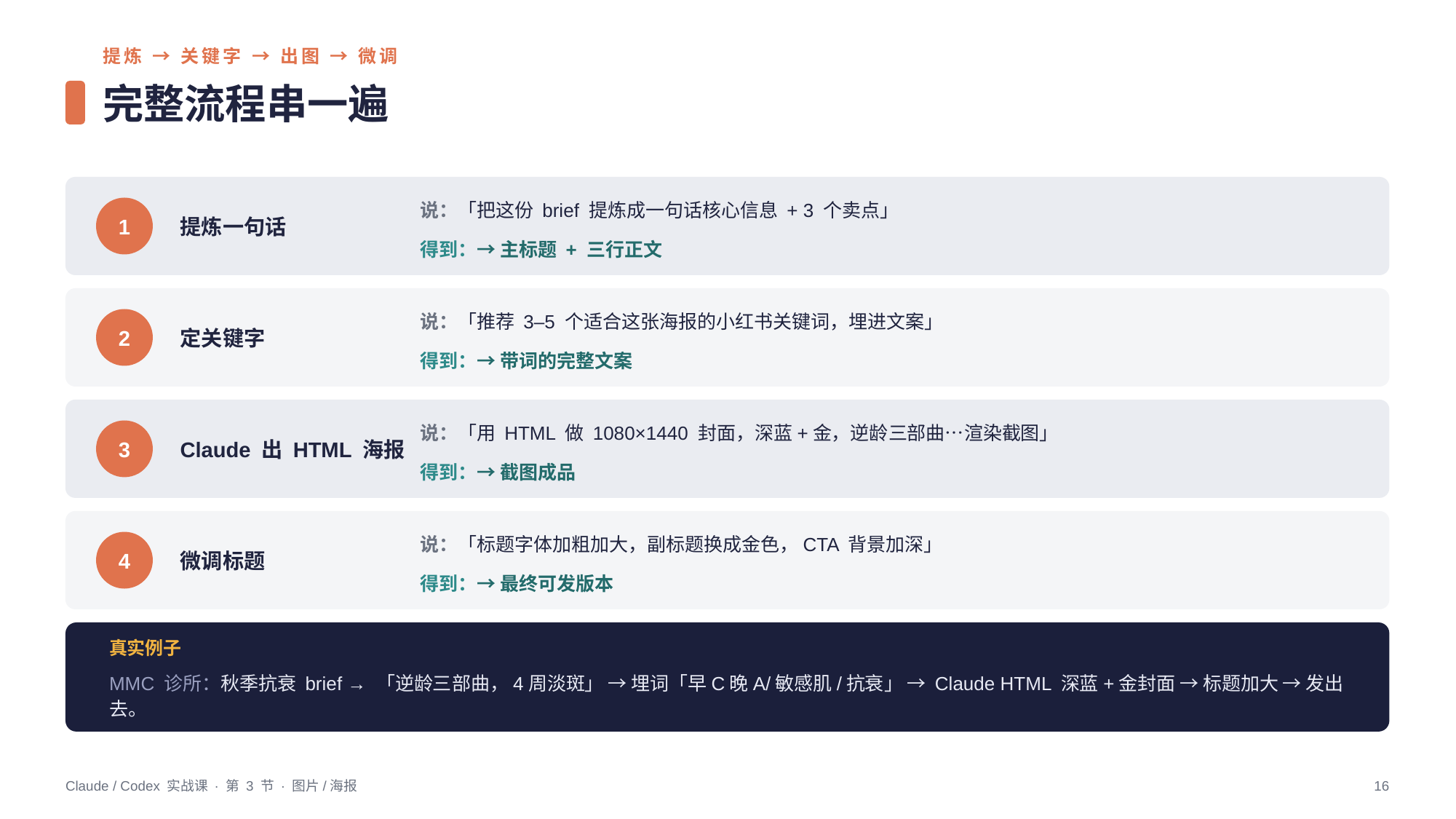

提炼 → 关键字 → 出图 → 微调
完整流程串一遍

提炼一句话
说：「把这份 brief 提炼成一句话核心信息 + 3 个卖点」

1
得到：→ 主标题 + 三行正文

定关键字
说：「推荐 3–5 个适合这张海报的小红书关键词，埋进文案」

2
得到：→ 带词的完整文案

Claude 出 HTML 海报
说：「用 HTML 做 1080×1440 封面，深蓝+金，逆龄三部曲…渲染截图」

3
得到：→ 截图成品

微调标题
说：「标题字体加粗加大，副标题换成金色，CTA 背景加深」

4
得到：→ 最终可发版本

真实例子
MMC 诊所：秋季抗衰 brief → 「逆龄三部曲，4周淡斑」 → 埋词「早C晚A/敏感肌/抗衰」 → Claude HTML 深蓝+金封面 → 标题加大 → 发出去。
Claude / Codex 实战课 · 第 3 节 · 图片/海报
16